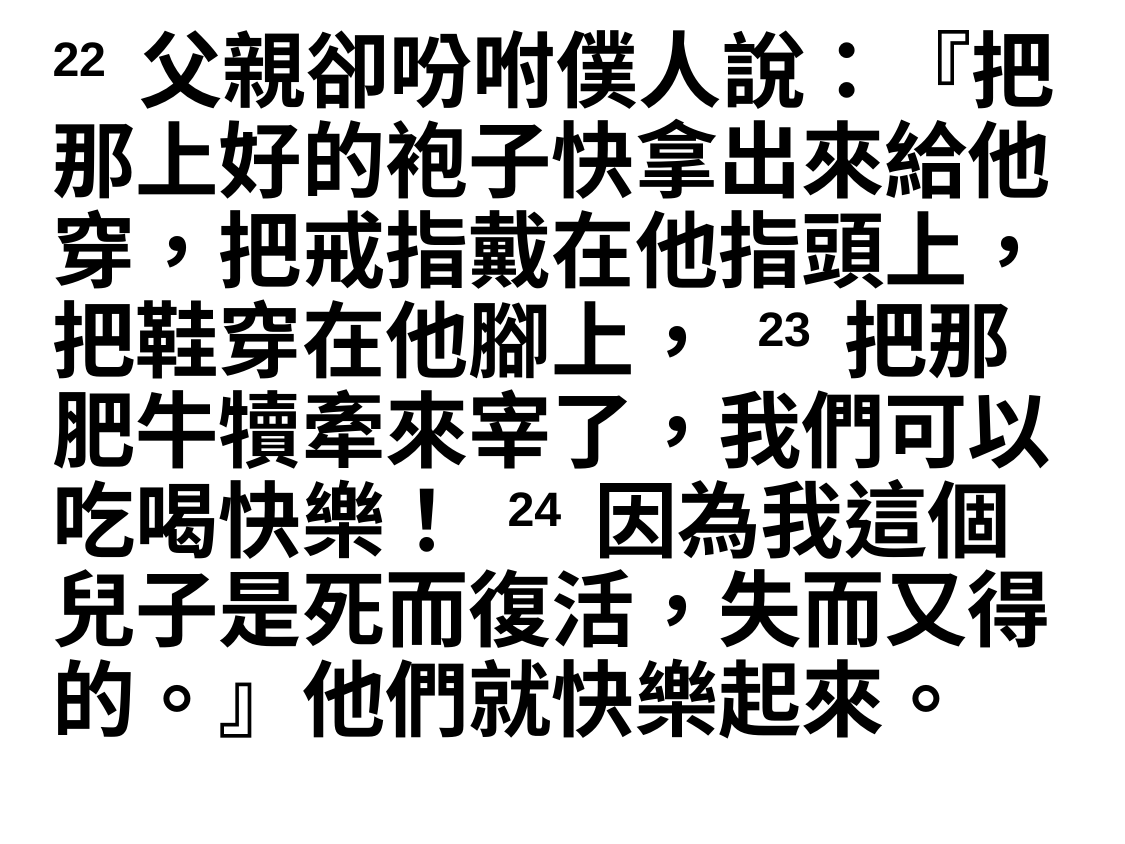

22 父親卻吩咐僕人說：『把那上好的袍子快拿出來給他穿，把戒指戴在他指頭上，把鞋穿在他腳上， 23 把那肥牛犢牽來宰了，我們可以吃喝快樂！ 24 因為我這個兒子是死而復活，失而又得的。』他們就快樂起來。